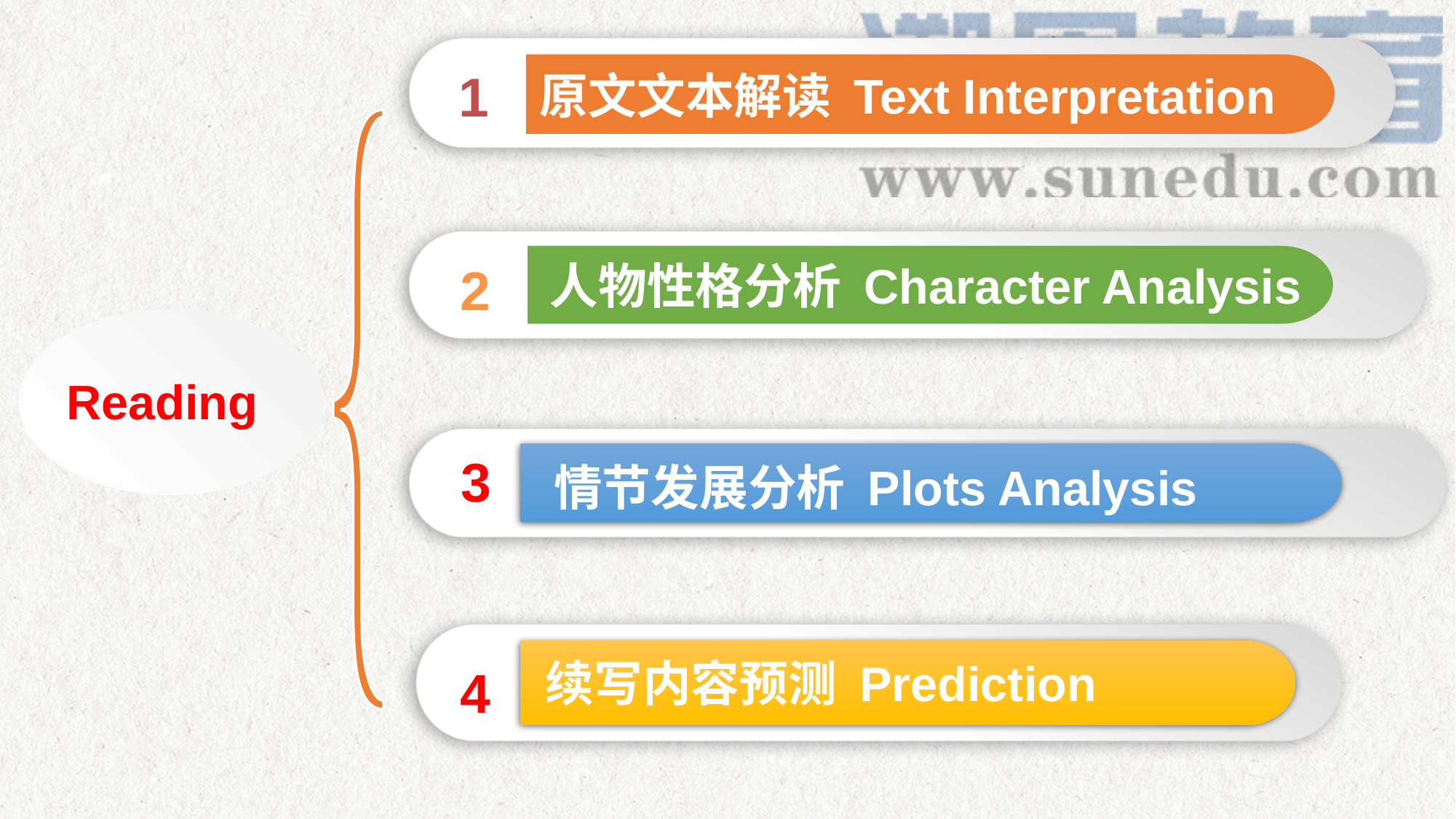

1
原文文本解读 Text Interpretation

2
人物性格分析 Character Analysis

Reading

3

 情节发展分析 Plots Analysis

4
续写内容预测 Prediction